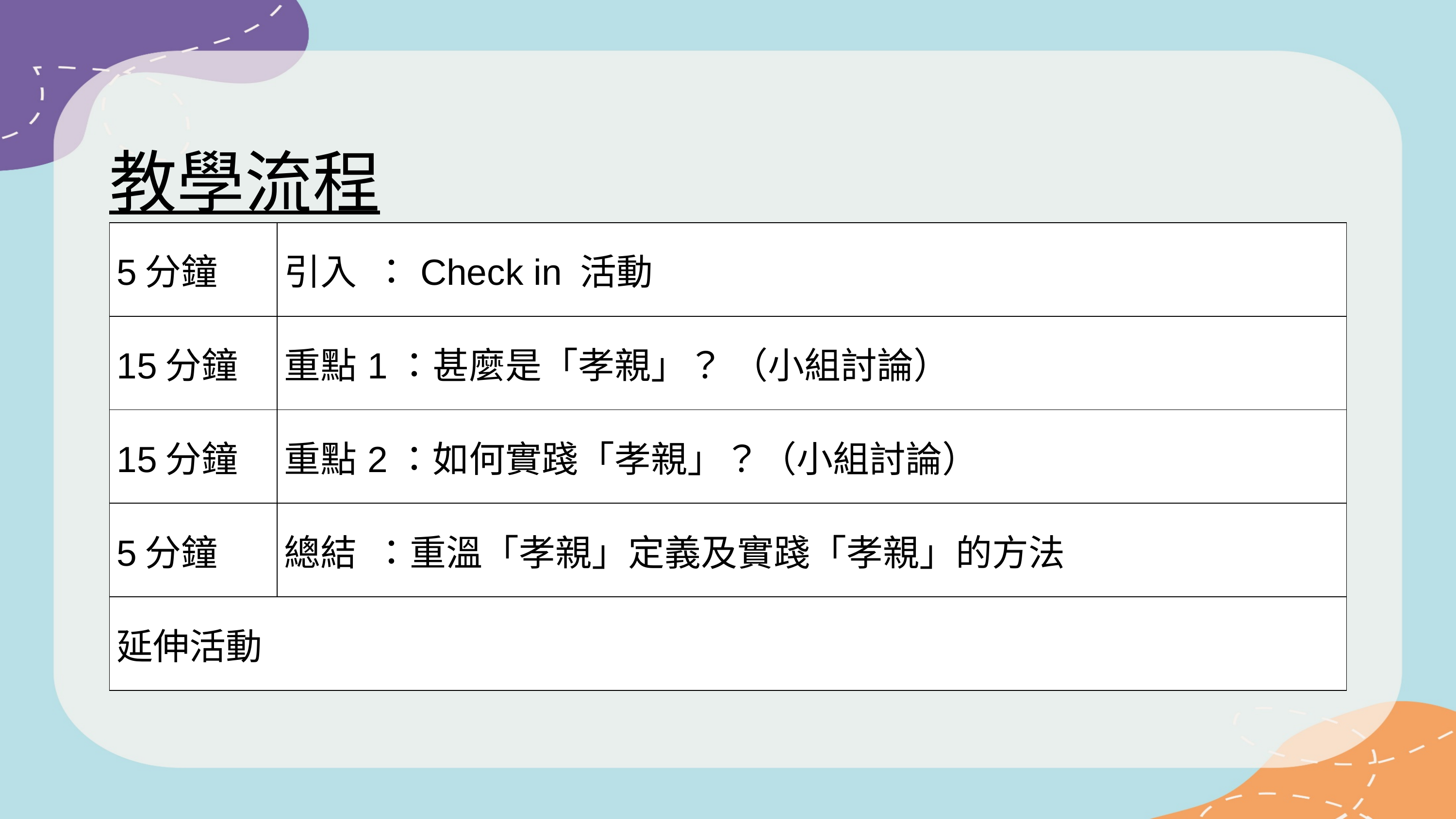

教學流程
| 5分鐘 | 引入 ：Check in 活動 |
| --- | --- |
| 15分鐘 | 重點1：甚麼是「孝親」？ （小組討論） |
| 15分鐘 | 重點2：如何實踐「孝親」？（小組討論） |
| 5分鐘 | 總結 ：重溫「孝親」定義及實踐「孝親」的方法 |
| 延伸活動 |  |